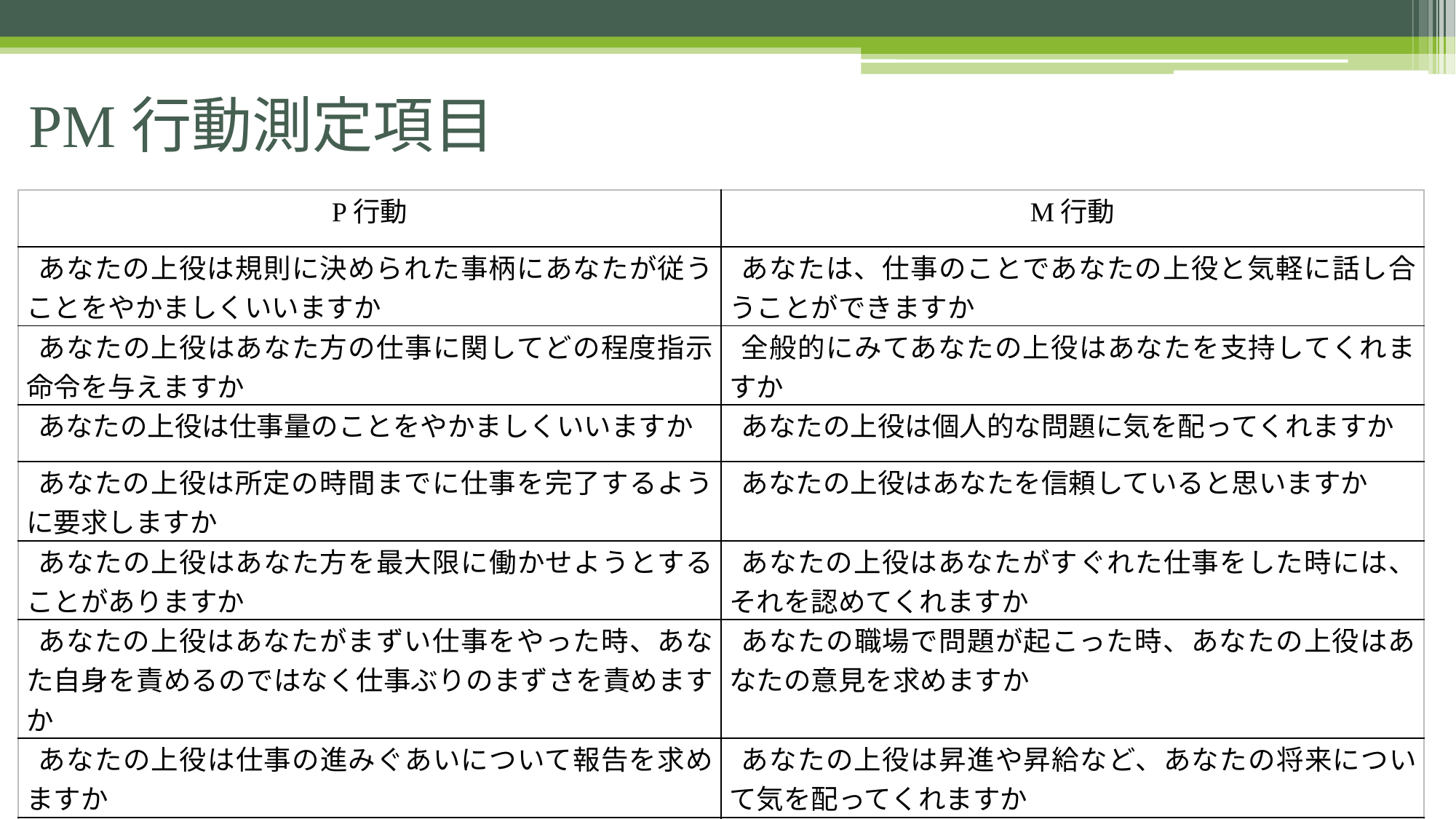

# PM行動測定項目
| P行動 | M行動 |
| --- | --- |
| あなたの上役は規則に決められた事柄にあなたが従うことをやかましくいいますか | あなたは、仕事のことであなたの上役と気軽に話し合うことができますか |
| あなたの上役はあなた方の仕事に関してどの程度指示命令を与えますか | 全般的にみてあなたの上役はあなたを支持してくれますか |
| あなたの上役は仕事量のことをやかましくいいますか | あなたの上役は個人的な問題に気を配ってくれますか |
| あなたの上役は所定の時間までに仕事を完了するように要求しますか | あなたの上役はあなたを信頼していると思いますか |
| あなたの上役はあなた方を最大限に働かせようとすることがありますか | あなたの上役はあなたがすぐれた仕事をした時には、それを認めてくれますか |
| あなたの上役はあなたがまずい仕事をやった時、あなた自身を責めるのではなく仕事ぶりのまずさを責めますか | あなたの職場で問題が起こった時、あなたの上役はあなたの意見を求めますか |
| あなたの上役は仕事の進みぐあいについて報告を求めますか | あなたの上役は昇進や昇給など、あなたの将来について気を配ってくれますか |
| あなたの上役は毎月の目的達成のために計画をどの程度綿密にたてていますか | あなたの上役はあなた方を公平にとりあつかってくれますか |